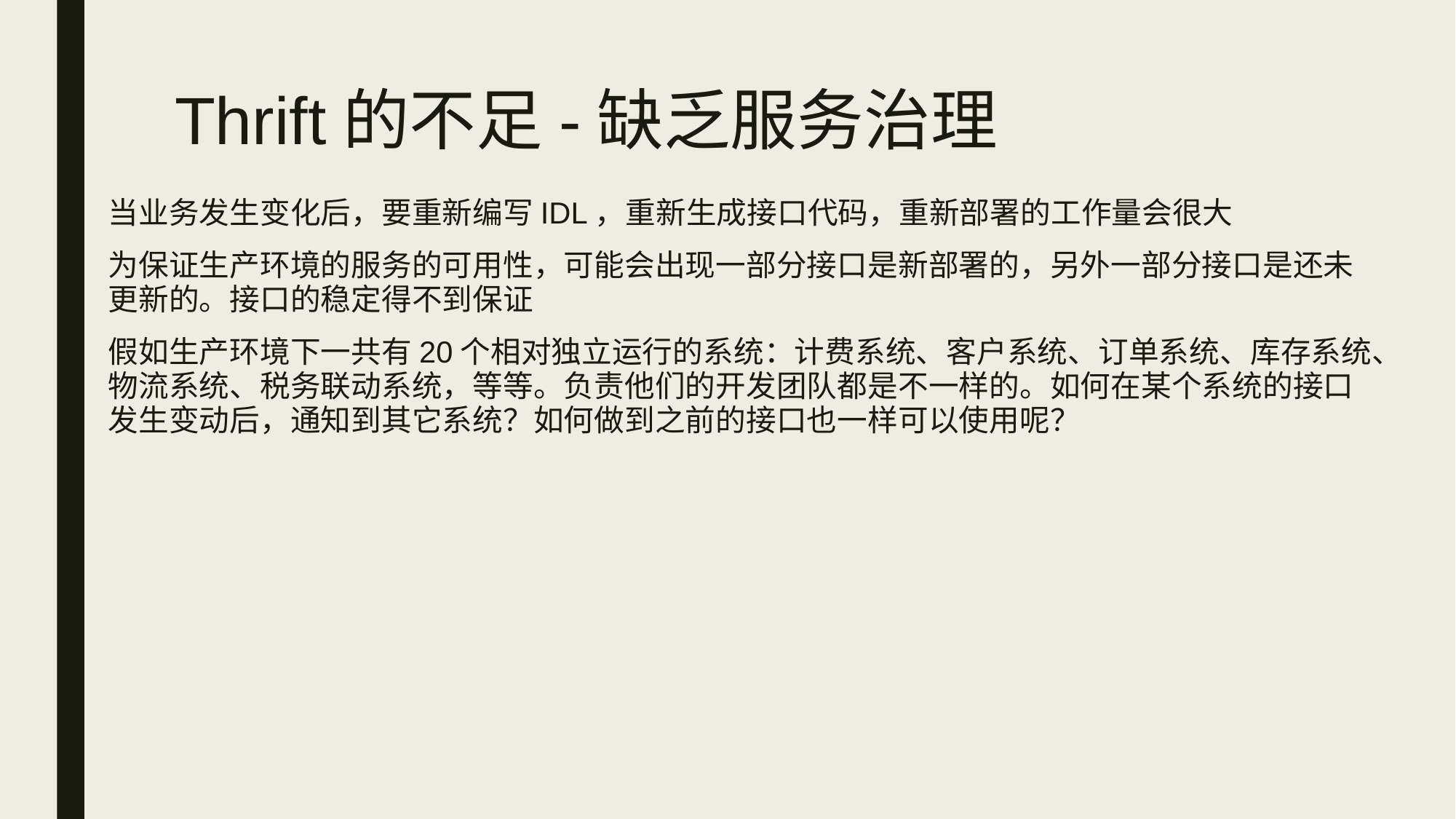

# Thrift的不足-缺乏服务治理
当业务发生变化后，要重新编写IDL，重新生成接口代码，重新部署的工作量会很大
为保证生产环境的服务的可用性，可能会出现一部分接口是新部署的，另外一部分接口是还未更新的。接口的稳定得不到保证
假如生产环境下一共有20个相对独立运行的系统：计费系统、客户系统、订单系统、库存系统、物流系统、税务联动系统，等等。负责他们的开发团队都是不一样的。如何在某个系统的接口发生变动后，通知到其它系统？如何做到之前的接口也一样可以使用呢？